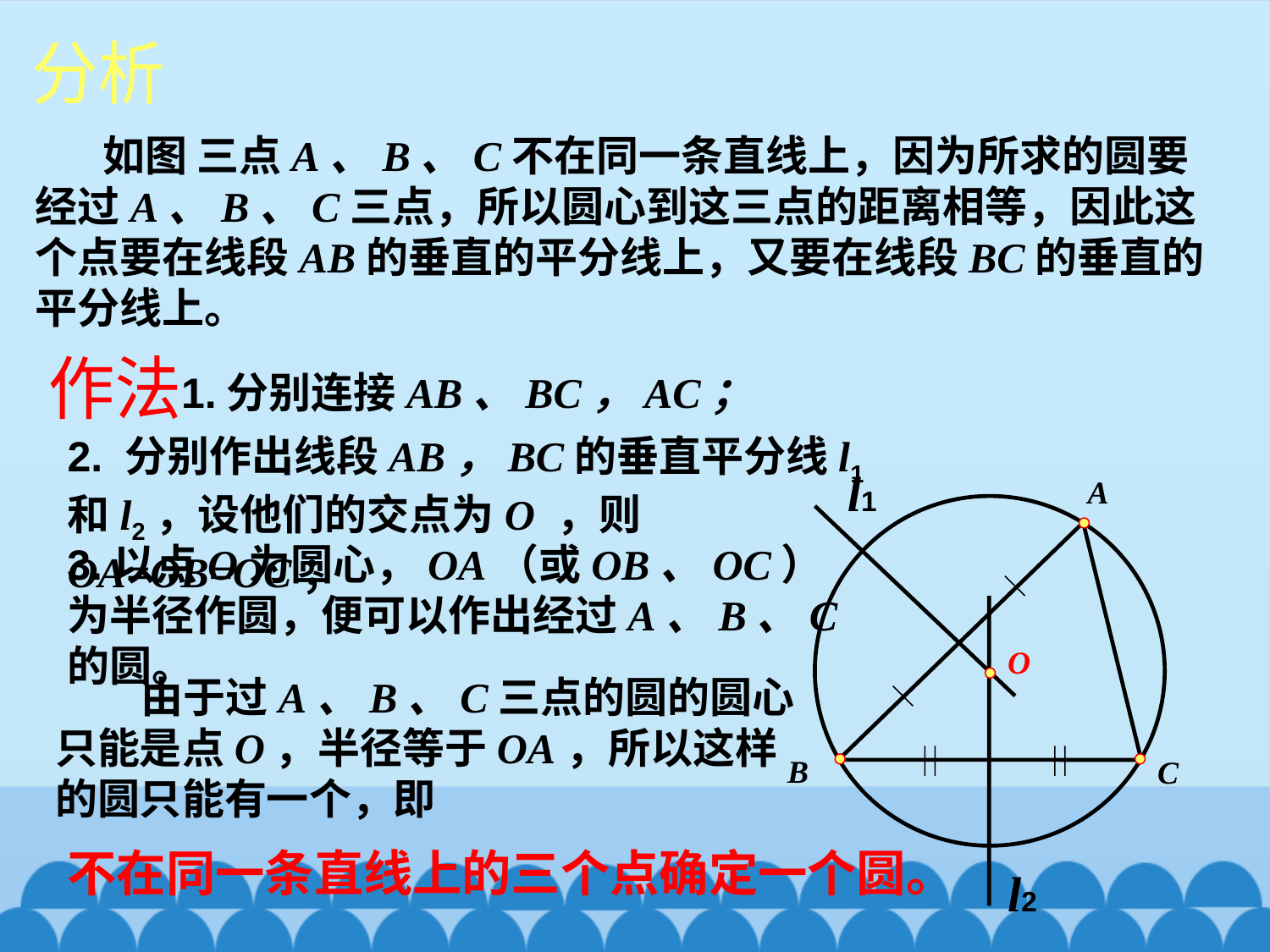

分析
      如图 三点A、B、C不在同一条直线上，因为所求的圆要经过A、B、C三点，所以圆心到这三点的距离相等，因此这个点要在线段AB的垂直的平分线上，又要在线段BC的垂直的平分线上。
作法
1.分别连接AB、BC，AC；
2. 分别作出线段AB，BC的垂直平分线l1和l2，设他们的交点为O ，则OA=OB=OC；
l1
A
·

3.以点O为圆心，OA（或OB、OC）为半径作圆，便可以作出经过A、B、C的圆。

O
        由于过A、B、C三点的圆的圆心只能是点O，半径等于OA，所以这样的圆只能有一个，即

B

C

不在同一条直线上的三个点确定一个圆。
l2